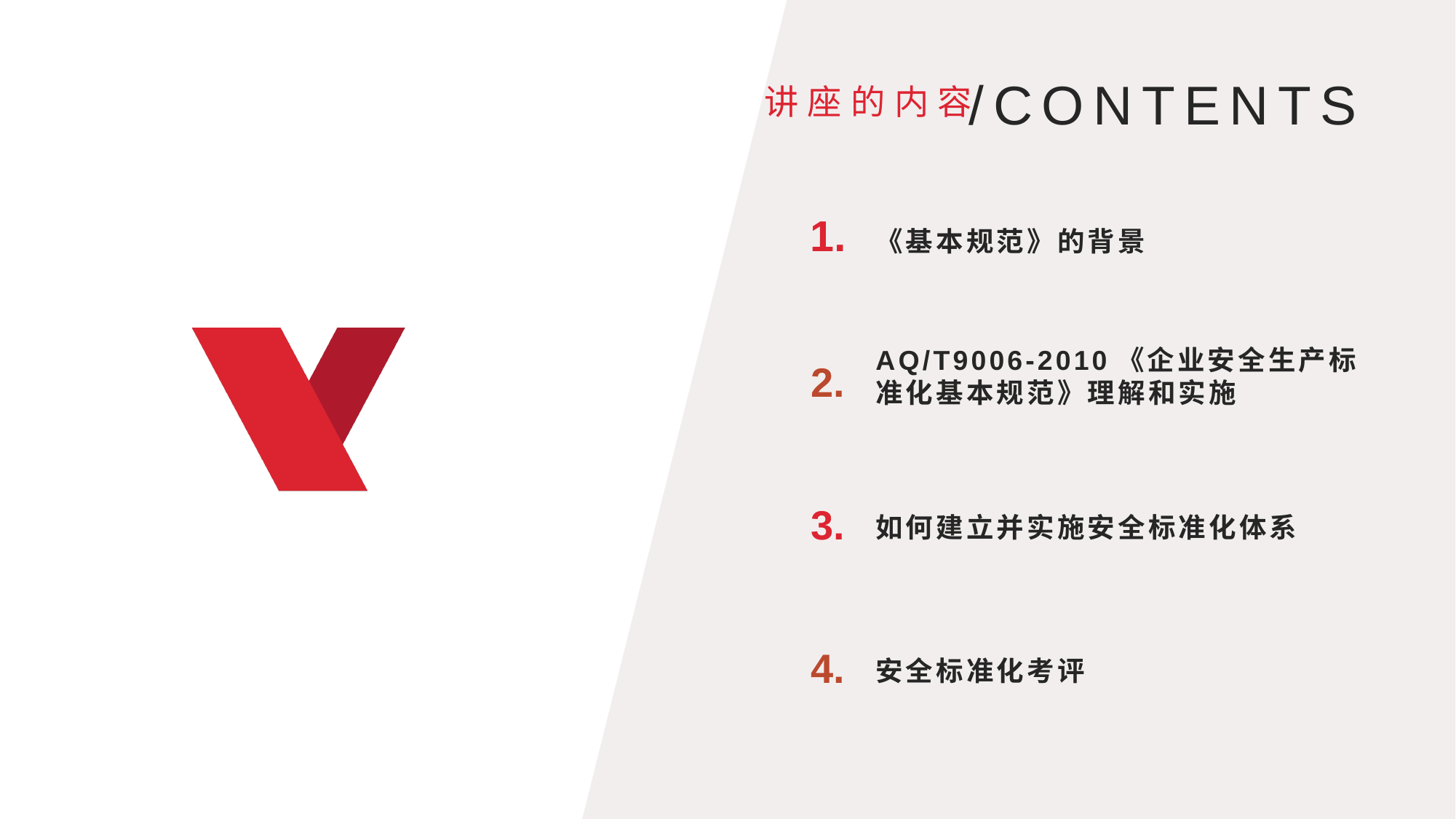

讲座的内容
/CONTENTS
1.
《基本规范》的背景
2.
AQ/T9006-2010《企业安全生产标准化基本规范》理解和实施
3.
如何建立并实施安全标准化体系
4.
安全标准化考评